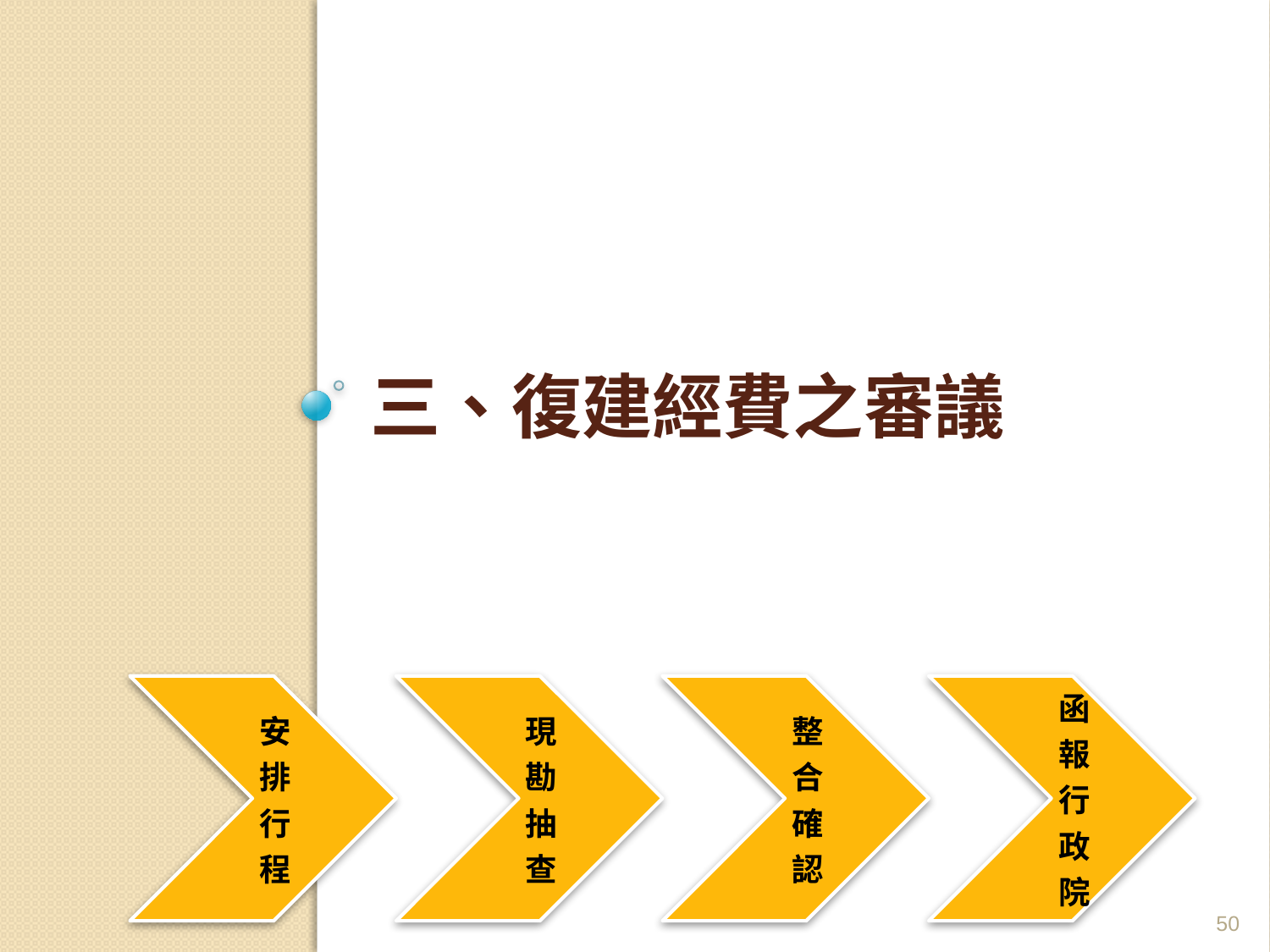

# 三、復建經費之審議
安排行程
整合確認
函報行政院
現勘抽查
50